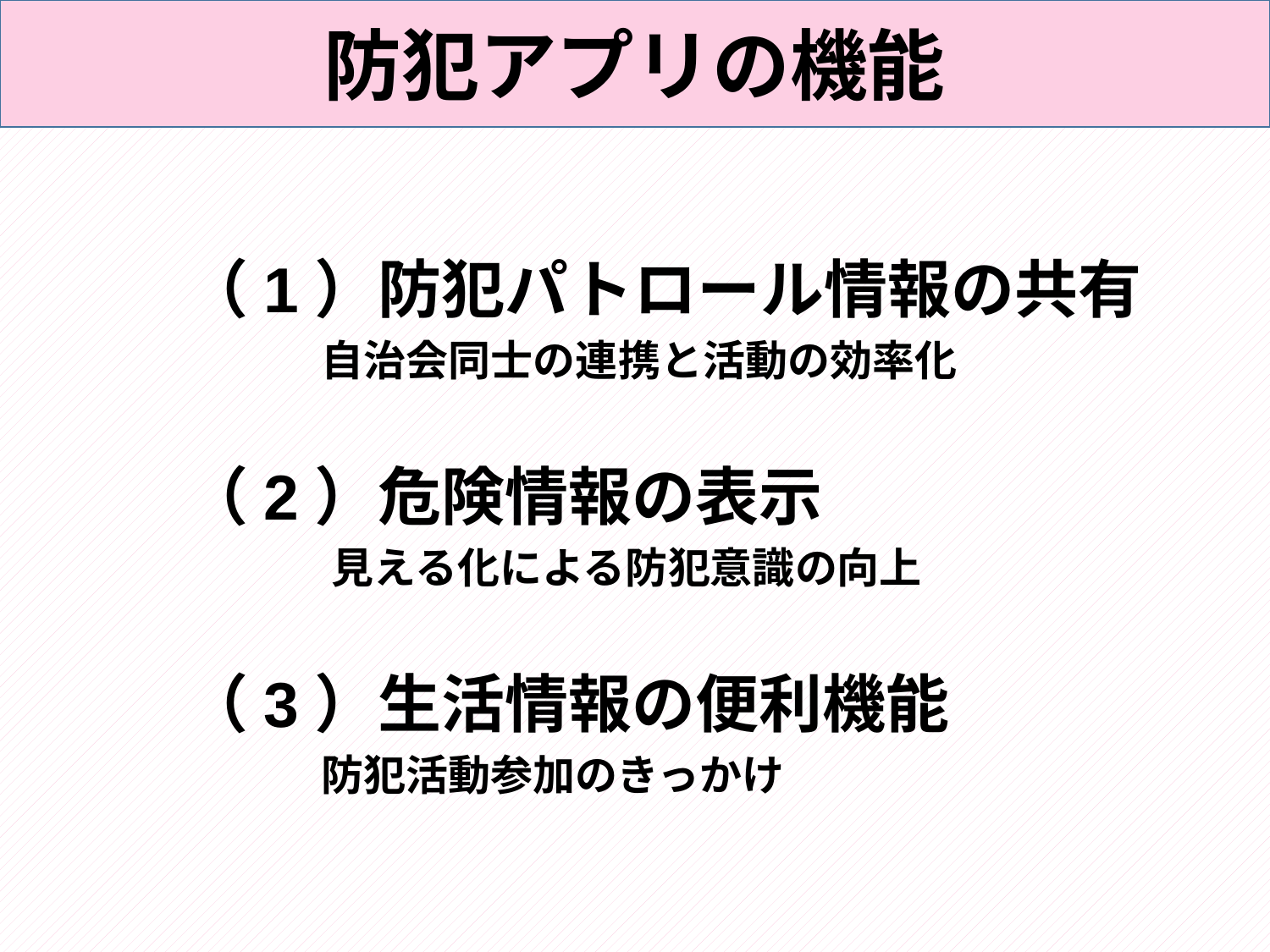

防犯アプリの機能
（1）防犯パトロール情報の共有
　　　 自治会同士の連携と活動の効率化

（2）危険情報の表示
 　　　見える化による防犯意識の向上

（3）生活情報の便利機能
　　　 防犯活動参加のきっかけ